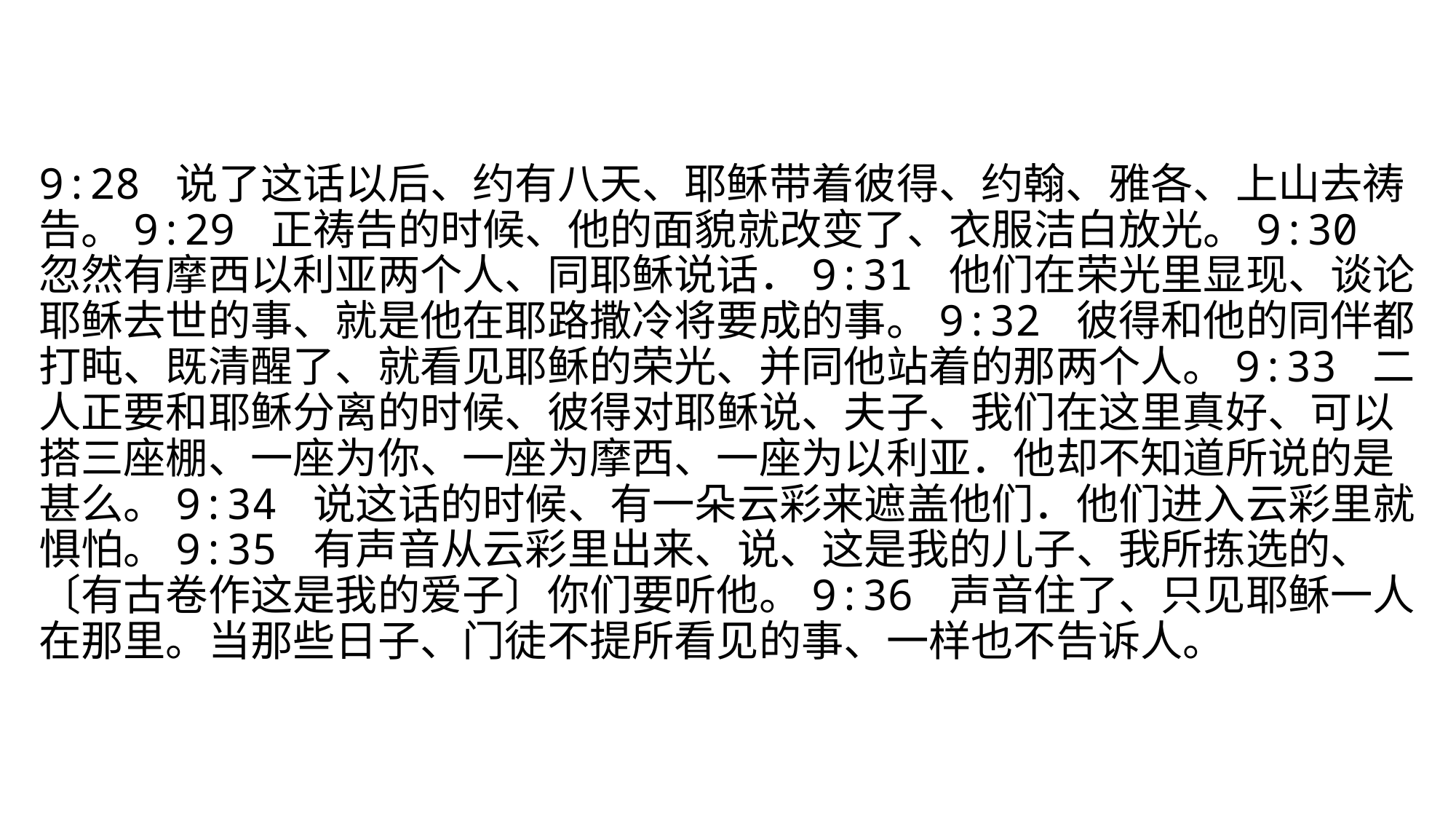

#
9:28 说了这话以后、约有八天、耶稣带着彼得、约翰、雅各、上山去祷告。9:29 正祷告的时候、他的面貌就改变了、衣服洁白放光。9:30 忽然有摩西以利亚两个人、同耶稣说话．9:31 他们在荣光里显现、谈论耶稣去世的事、就是他在耶路撒冷将要成的事。9:32 彼得和他的同伴都打盹、既清醒了、就看见耶稣的荣光、并同他站着的那两个人。9:33 二人正要和耶稣分离的时候、彼得对耶稣说、夫子、我们在这里真好、可以搭三座棚、一座为你、一座为摩西、一座为以利亚．他却不知道所说的是甚么。9:34 说这话的时候、有一朵云彩来遮盖他们．他们进入云彩里就惧怕。9:35 有声音从云彩里出来、说、这是我的儿子、我所拣选的、〔有古卷作这是我的爱子〕你们要听他。9:36 声音住了、只见耶稣一人在那里。当那些日子、门徒不提所看见的事、一样也不告诉人。